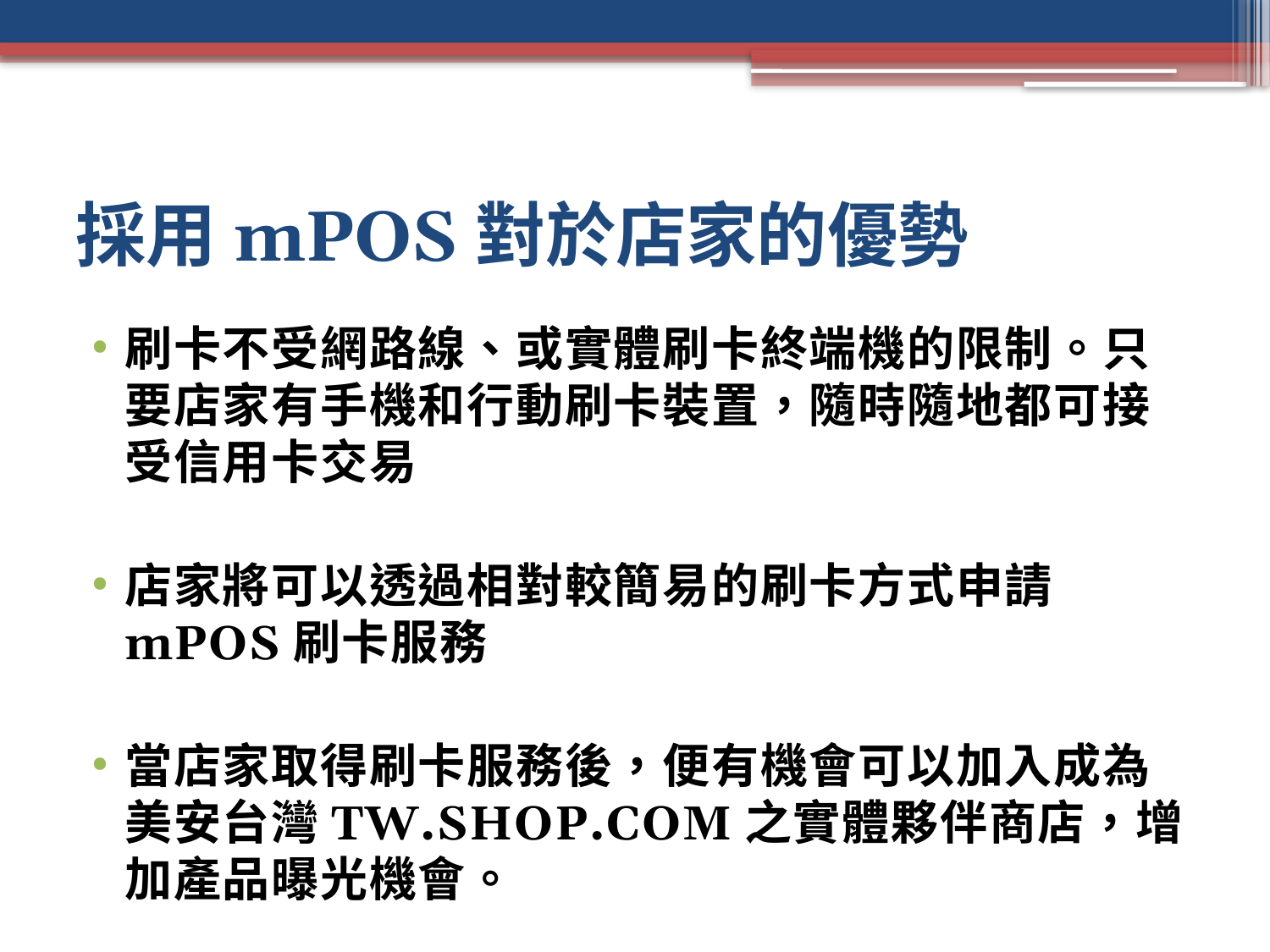

# 採用mPOS對於店家的優勢
刷卡不受網路線、或實體刷卡終端機的限制。只要店家有手機和行動刷卡裝置，隨時隨地都可接受信用卡交易

店家將可以透過相對較簡易的刷卡方式申請mPOS刷卡服務

當店家取得刷卡服務後，便有機會可以加入成為美安台灣TW.SHOP.COM之實體夥伴商店，增加產品曝光機會。